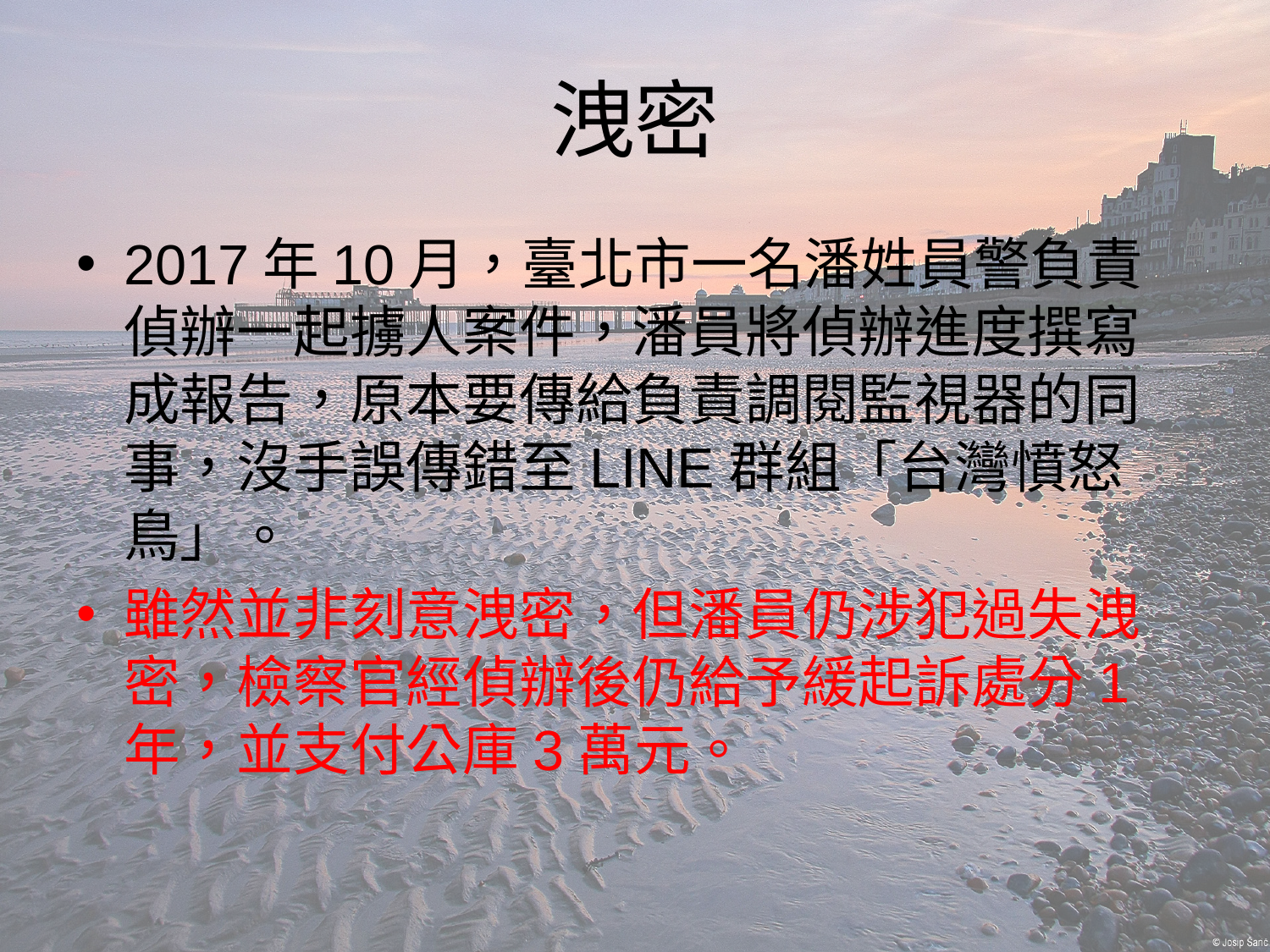

# 洩密
2017年10月，臺北市一名潘姓員警負責偵辦一起擄人案件，潘員將偵辦進度撰寫成報告，原本要傳給負責調閱監視器的同事，沒手誤傳錯至LINE群組「台灣憤怒鳥」。
雖然並非刻意洩密，但潘員仍涉犯過失洩密，檢察官經偵辦後仍給予緩起訴處分1年，並支付公庫3萬元。